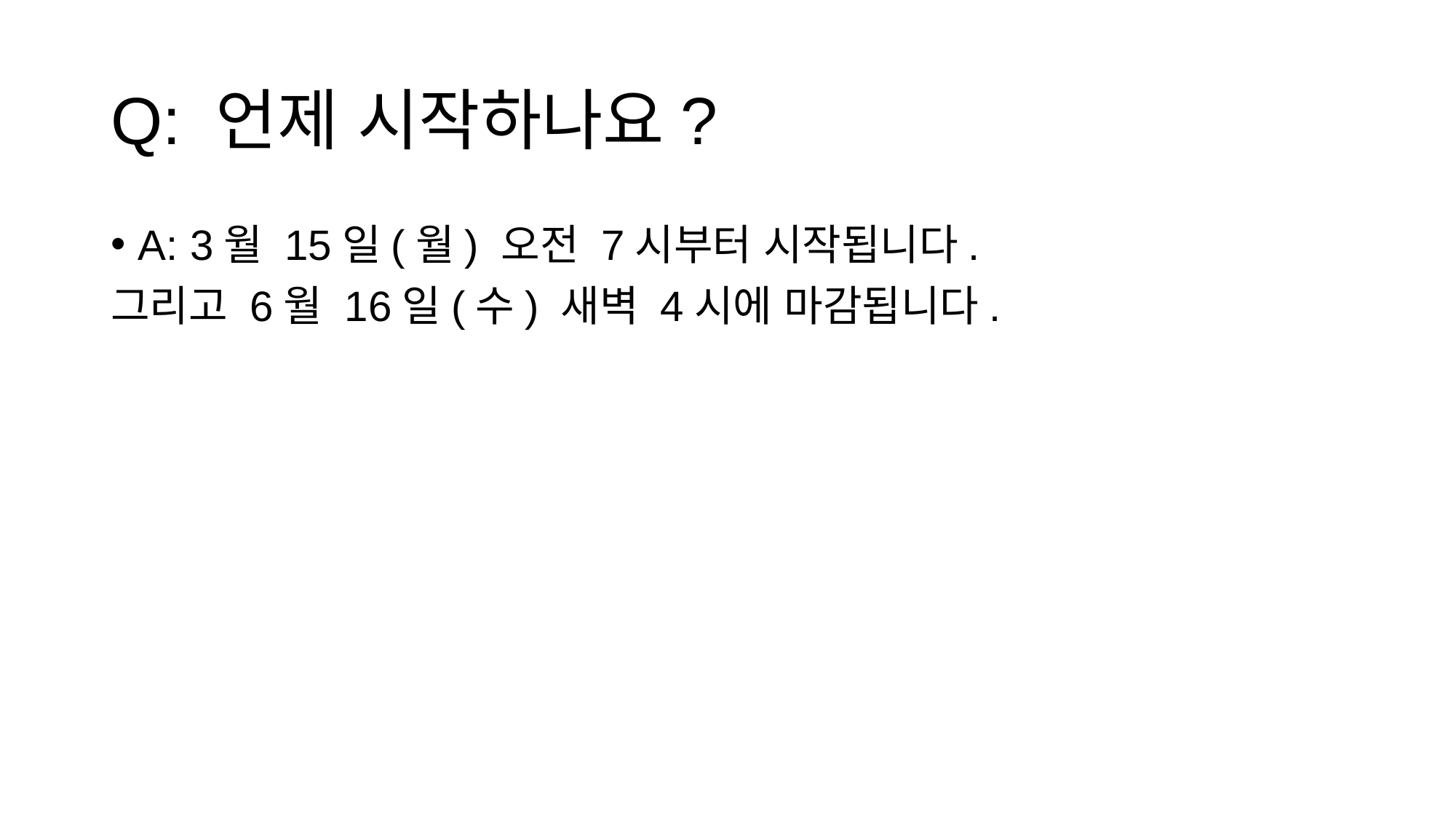

# Q: 언제 시작하나요?
A: 3월 15일(월) 오전 7시부터 시작됩니다.
그리고 6월 16일(수) 새벽 4시에 마감됩니다.